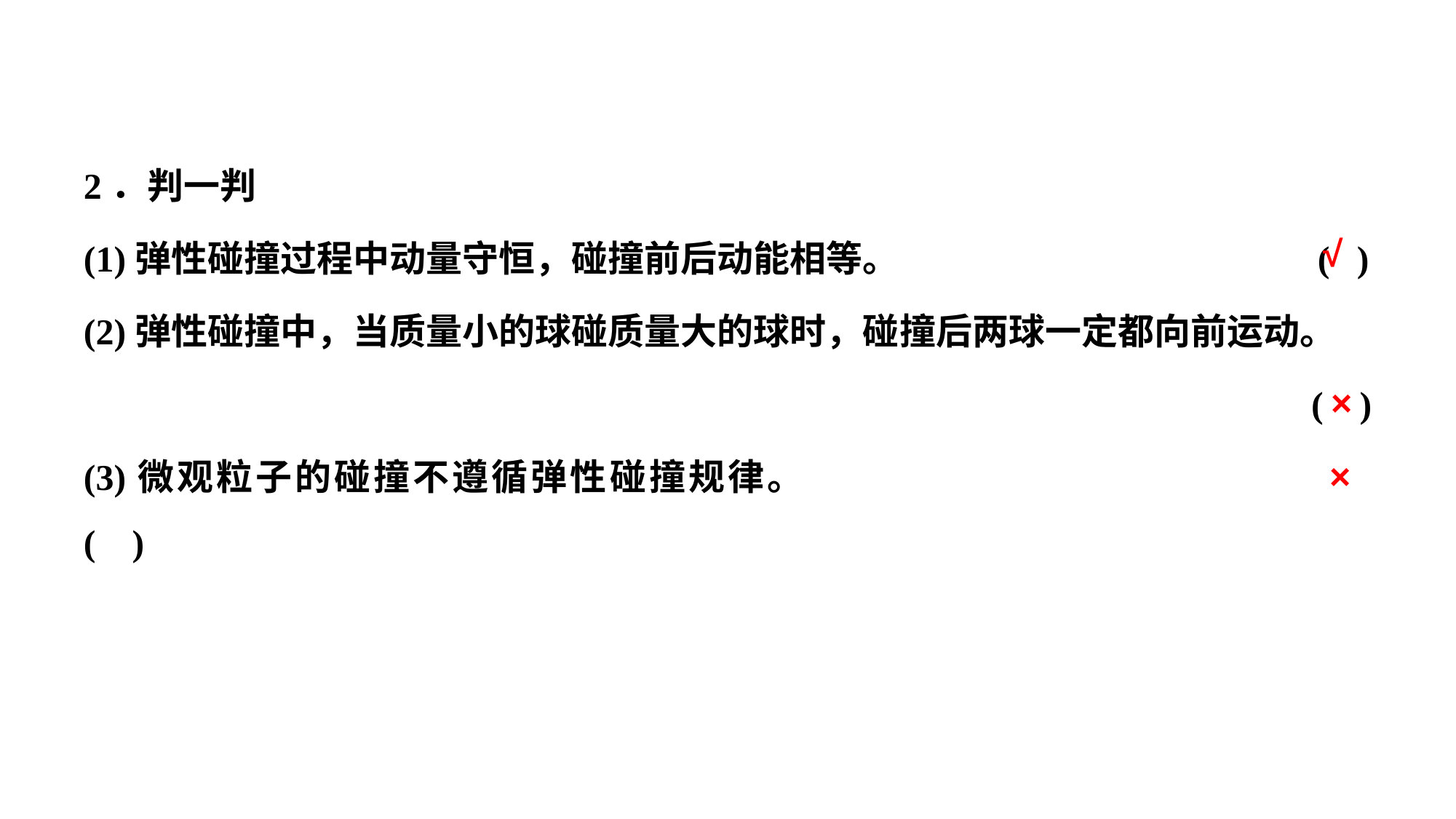

2．判一判
(1)弹性碰撞过程中动量守恒，碰撞前后动能相等。				   (   )
(2)弹性碰撞中，当质量小的球碰质量大的球时，碰撞后两球一定都向前运动。
(    )
(3)微观粒子的碰撞不遵循弹性碰撞规律。					   (    )

√
×
×